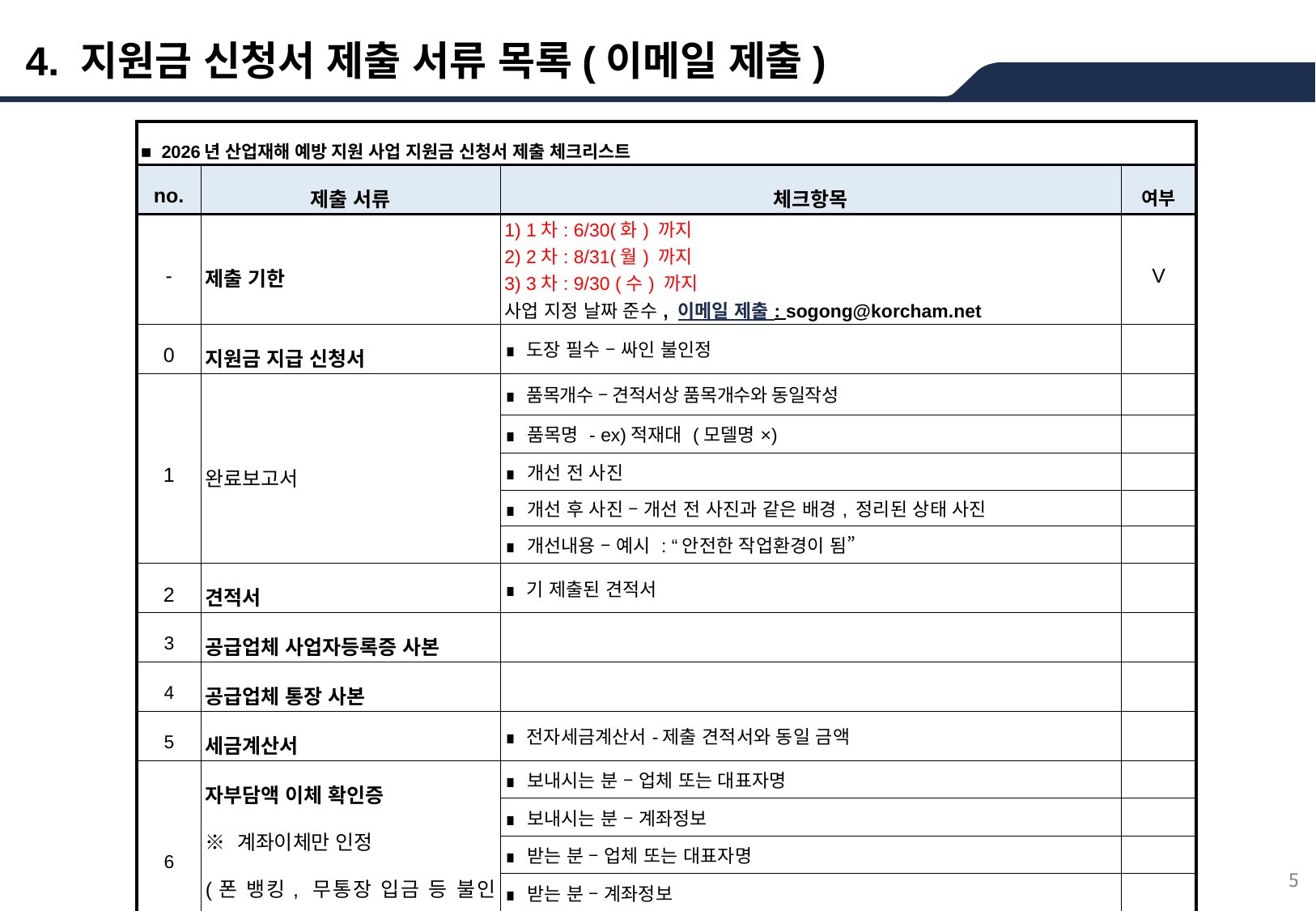

# 4. 지원금 신청서 제출 서류 목록(이메일 제출)
산업재해 예방 지원 사업
| ■ 2026년 산업재해 예방 지원 사업 지원금 신청서 제출 체크리스트 |  |  |  |
| --- | --- | --- | --- |
| no. | 제출 서류 | 체크항목 | 여부 |
| - | 제출 기한 | 1) 1차: 6/30(화) 까지 2) 2차: 8/31(월) 까지 3) 3차: 9/30 (수) 까지 사업 지정 날짜 준수, 이메일 제출 : sogong@korcham.net | V |
| 0 | 지원금 지급 신청서 | ∎ 도장 필수 – 싸인 불인정 |  |
| 1 | 완료보고서 | ∎ 품목개수 – 견적서상 품목개수와 동일작성 |  |
|  |  | ∎ 품목명 - ex)적재대 (모델명×) |  |
|  |  | ∎ 개선 전 사진 |  |
|  |  | ∎ 개선 후 사진 – 개선 전 사진과 같은 배경, 정리된 상태 사진 |  |
|  |  | ∎ 개선내용 – 예시 : “안전한 작업환경이 됨” |  |
| 2 | 견적서 | ∎ 기 제출된 견적서 |  |
| 3 | 공급업체 사업자등록증 사본 |  |  |
| 4 | 공급업체 통장 사본 |  |  |
| 5 | 세금계산서 | ∎ 전자세금계산서-제출 견적서와 동일 금액 |  |
| 6 | 자부담액 이체 확인증 ※ 계좌이체만 인정 (폰 뱅킹, 무통장 입금 등 불인정) | ∎ 보내시는 분 – 업체 또는 대표자명 |  |
|  |  | ∎ 보내시는 분 – 계좌정보 |  |
|  |  | ∎ 받는 분 – 업체 또는 대표자명 |  |
|  |  | ∎ 받는 분 – 계좌정보 |  |
|  |  | ∎ 자 부담 이체 금액 확인 |  |